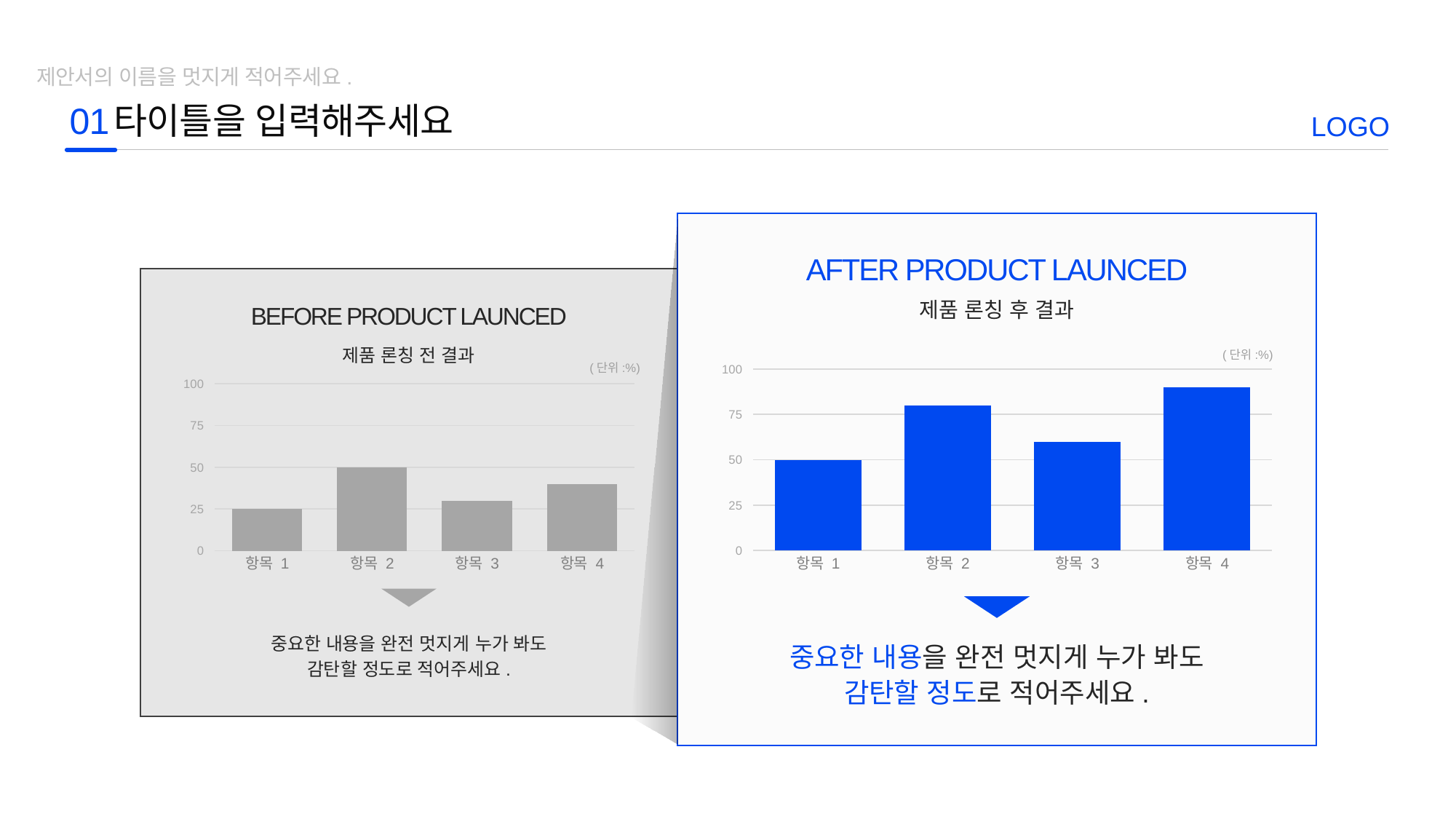

제안서의 이름을 멋지게 적어주세요.
01
타이틀을 입력해주세요
LOGO

AFTER PRODUCT LAUNCED

제품 론칭 후 결과
BEFORE PRODUCT LAUNCED
제품 론칭 전 결과
(단위:%)

### Chart

| Category | 계열 1 |
|---|---|
| 항목 1 | 50.0 |
| 항목 2 | 80.0 |
| 항목 3 | 60.0 |
| 항목 4 | 90.0 |
(단위:%)

### Chart

| Category | 계열 1 |
|---|---|
| 항목 1 | 25.0 |
| 항목 2 | 50.0 |
| 항목 3 | 30.0 |
| 항목 4 | 40.0 |

중요한 내용을 완전 멋지게 누가 봐도
감탄할 정도로 적어주세요.
중요한 내용을 완전 멋지게 누가 봐도
감탄할 정도로 적어주세요.